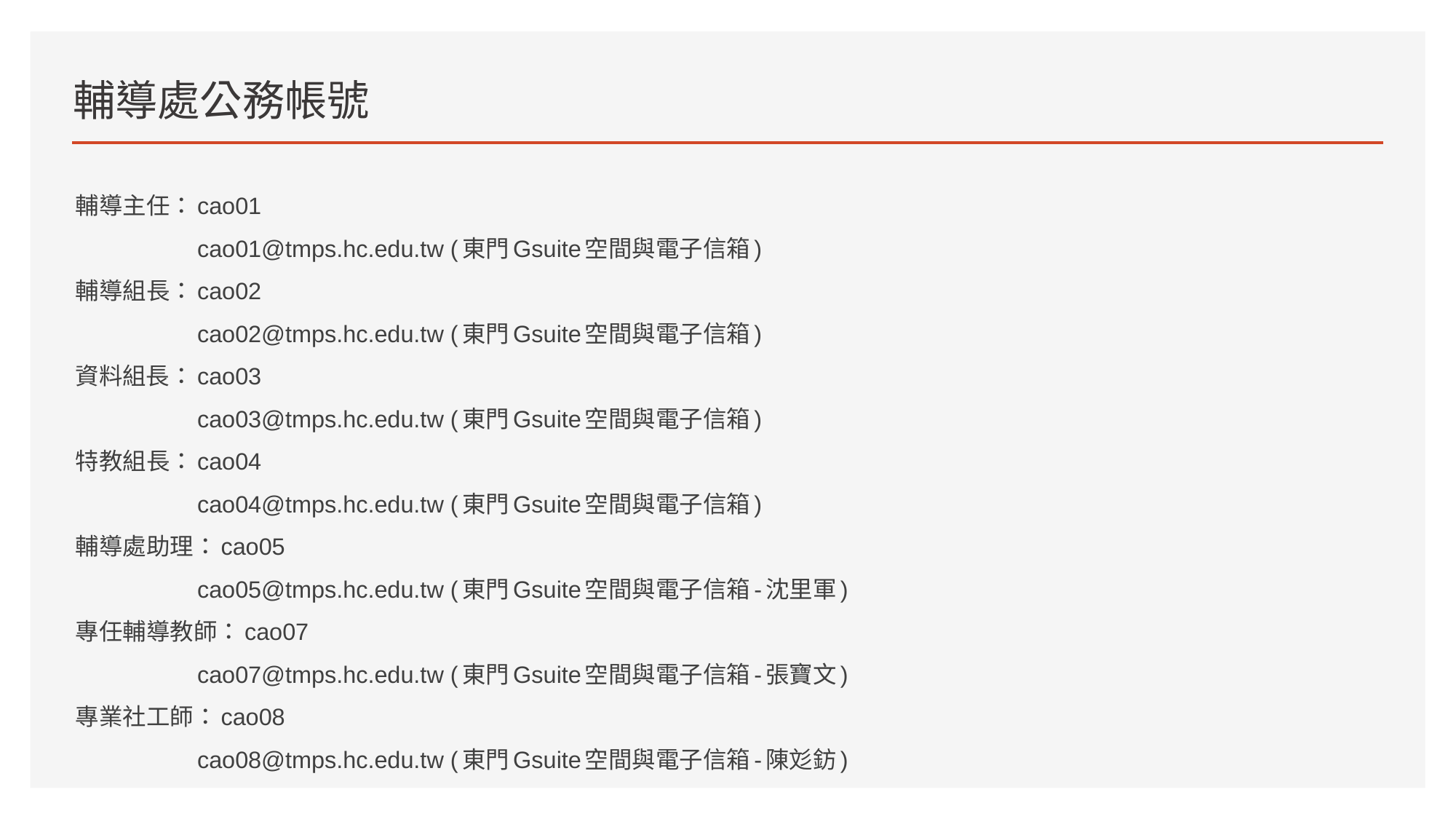

# 輔導處公務帳號
輔導主任：cao01
　　　　　cao01@tmps.hc.edu.tw (東門Gsuite空間與電子信箱)
輔導組長：cao02
　　　　　cao02@tmps.hc.edu.tw (東門Gsuite空間與電子信箱)
資料組長：cao03
　　　　　cao03@tmps.hc.edu.tw (東門Gsuite空間與電子信箱)
特教組長：cao04
　　　　　cao04@tmps.hc.edu.tw (東門Gsuite空間與電子信箱)
輔導處助理：cao05
　　　　　cao05@tmps.hc.edu.tw (東門Gsuite空間與電子信箱-沈里軍)
專任輔導教師：cao07
　　　　　cao07@tmps.hc.edu.tw (東門Gsuite空間與電子信箱-張寶文)
專業社工師：cao08
　　　　　cao08@tmps.hc.edu.tw (東門Gsuite空間與電子信箱-陳彣鈁)